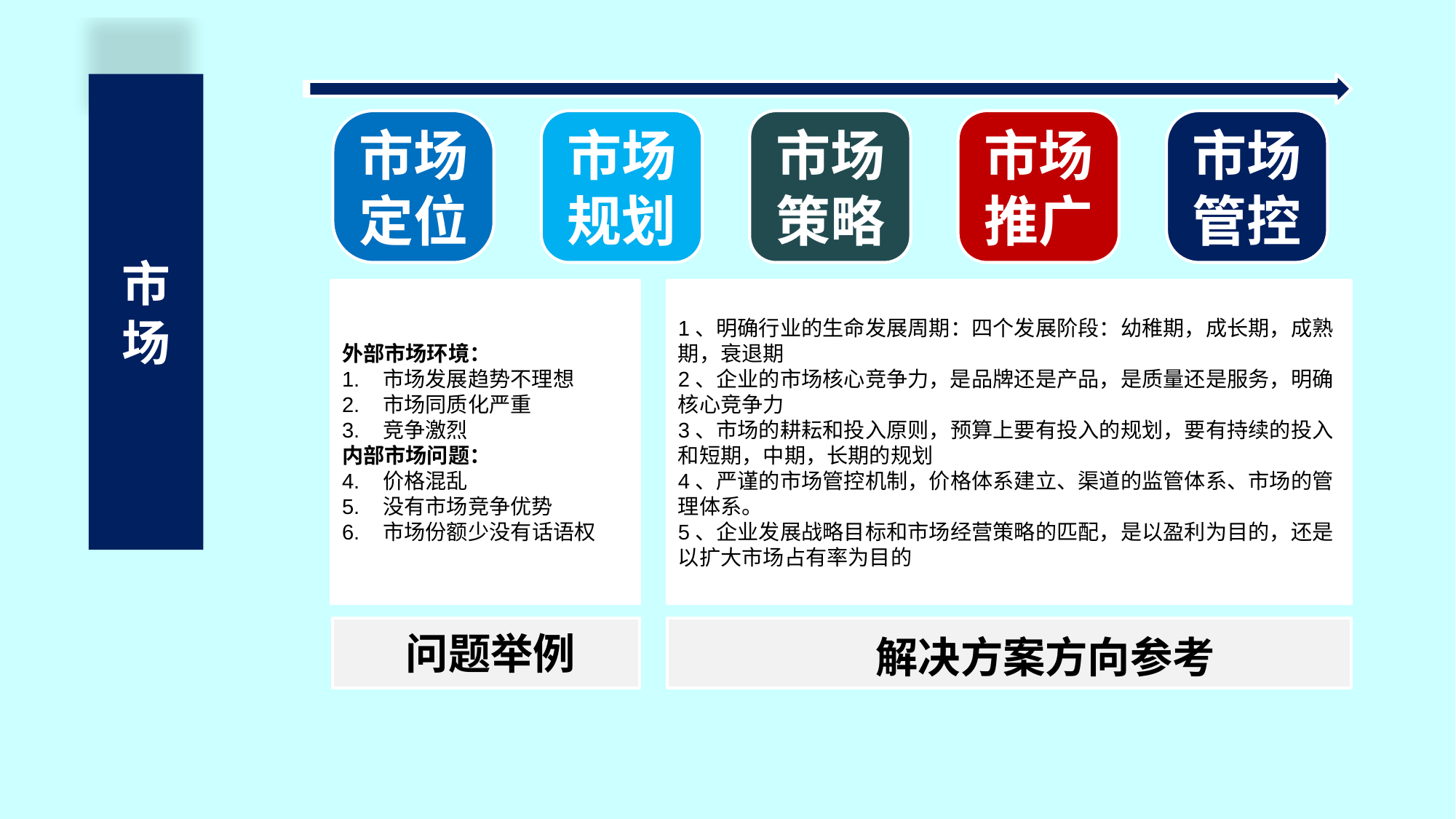

市场

市场定位
市场推广
市场管控
市场规划
市场策略

外部市场环境：
市场发展趋势不理想
市场同质化严重
竞争激烈
内部市场问题：
价格混乱
没有市场竞争优势
市场份额少没有话语权

1、明确行业的生命发展周期：四个发展阶段：幼稚期，成长期，成熟期，衰退期
2、企业的市场核心竞争力，是品牌还是产品，是质量还是服务，明确核心竞争力
3、市场的耕耘和投入原则，预算上要有投入的规划，要有持续的投入和短期，中期，长期的规划
4、严谨的市场管控机制，价格体系建立、渠道的监管体系、市场的管理体系。
5、企业发展战略目标和市场经营策略的匹配，是以盈利为目的，还是以扩大市场占有率为目的

问题举例
解决方案方向参考